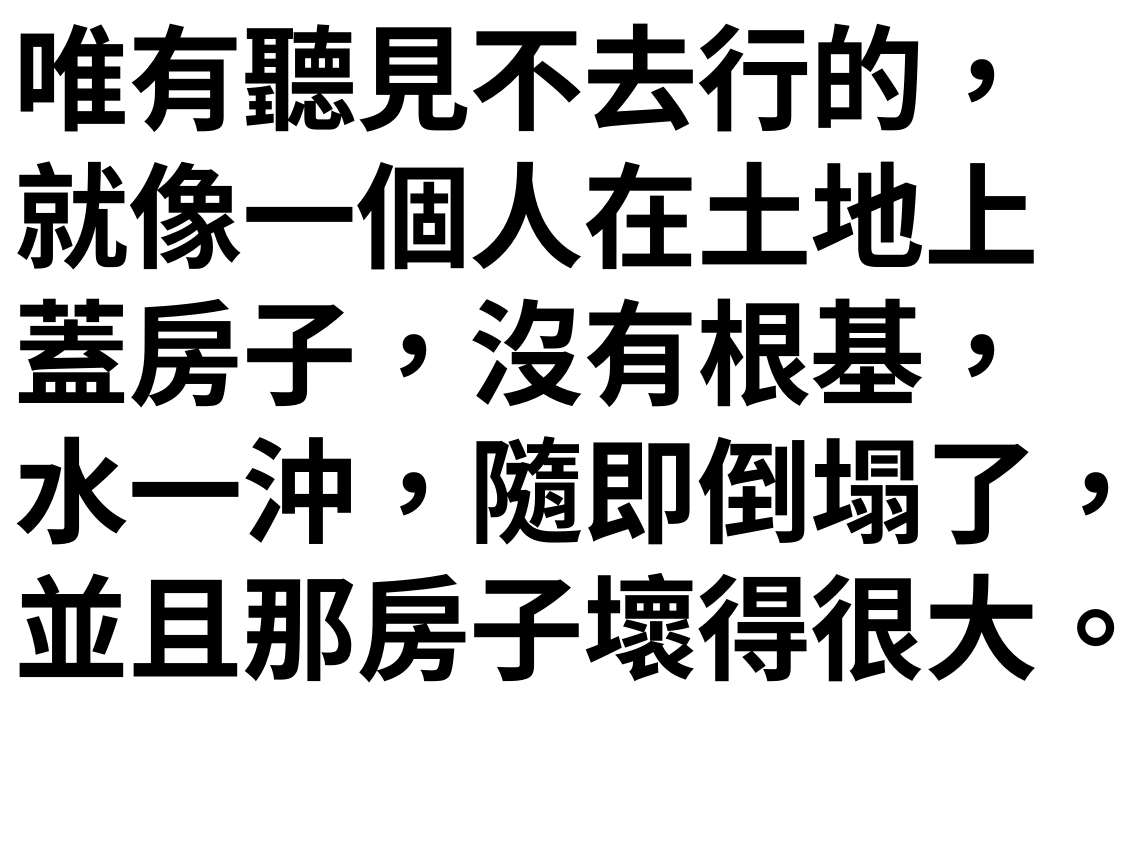

唯有聽見不去行的，就像一個人在土地上蓋房子，沒有根基，水一沖，隨即倒塌了，並且那房子壞得很大。